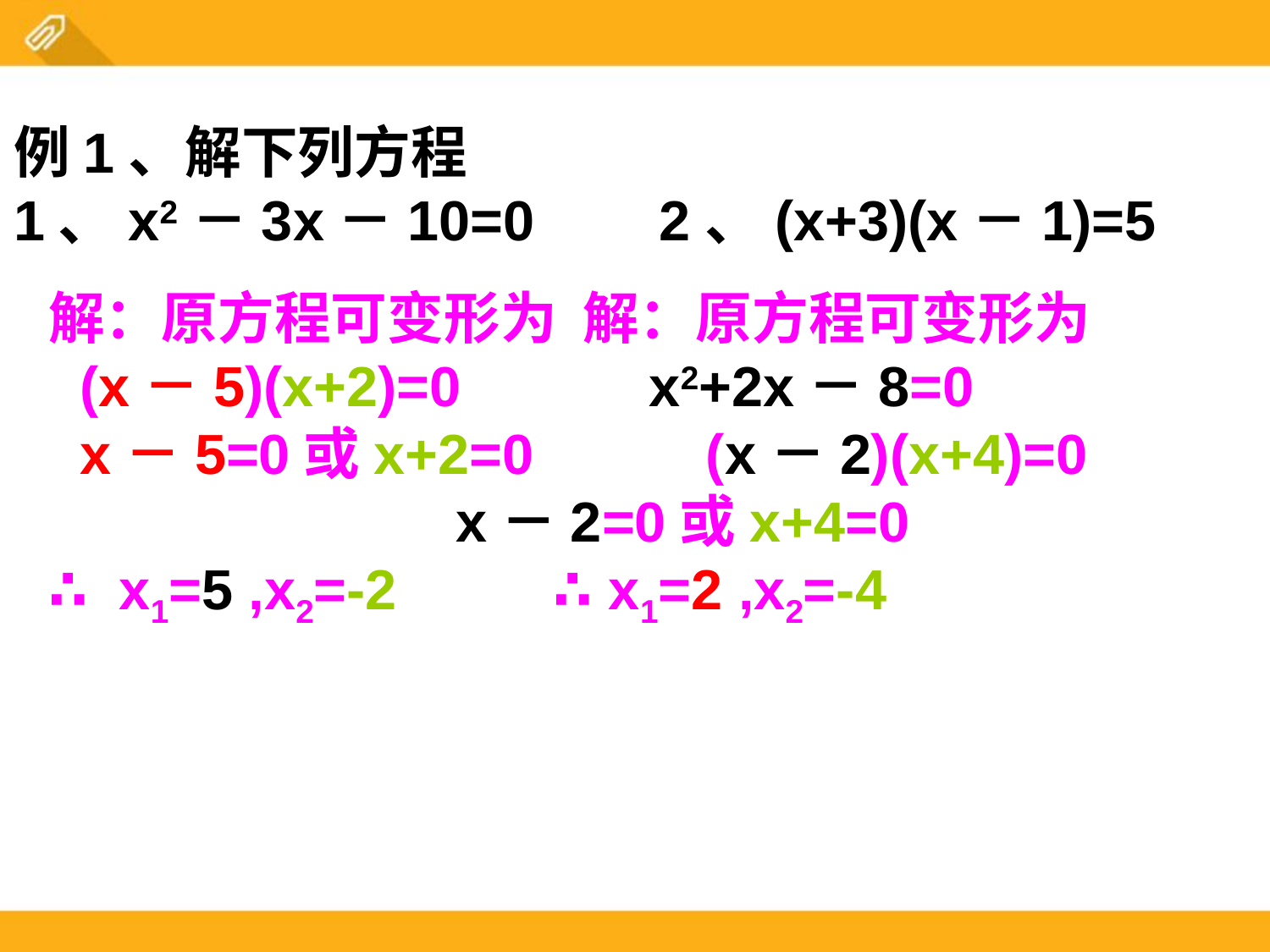

例1、解下列方程
1、x2－3x－10=0        2、(x+3)(x－1)=5
解：原方程可变形为  解：原方程可变形为
  (x－5)(x+2)=0            x2+2x－8=0
  x－5=0或x+2=0           (x－2)(x+4)=0
                          x－2=0或x+4=0
∴  x1=5 ,x2=-2          ∴ x1=2 ,x2=-4